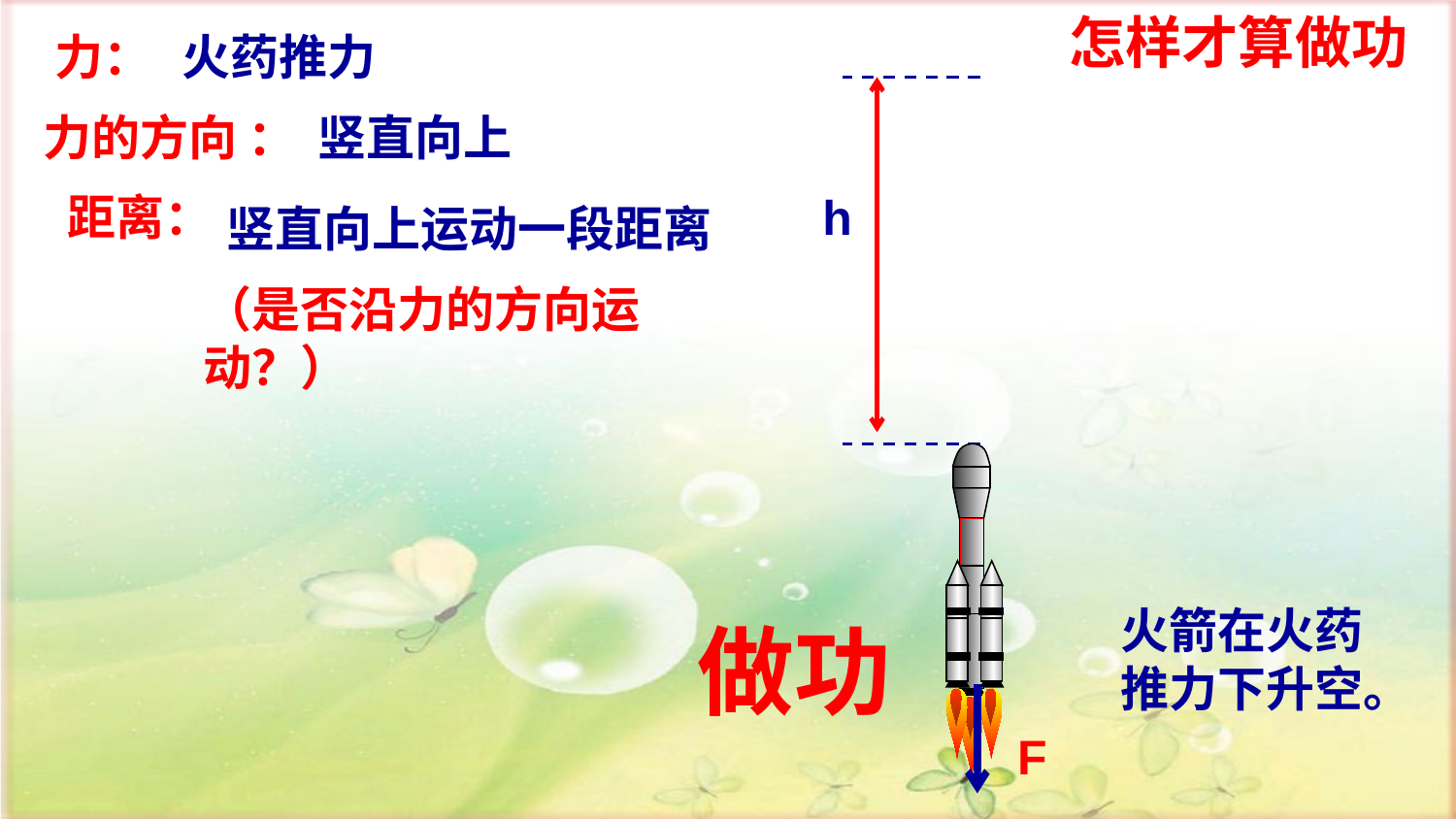

怎样才算做功
力：
火药推力
力的方向 ：
竖直向上
距离：
h
竖直向上运动一段距离
（是否沿力的方向运动？）

F
火箭在火药推力下升空。
做功